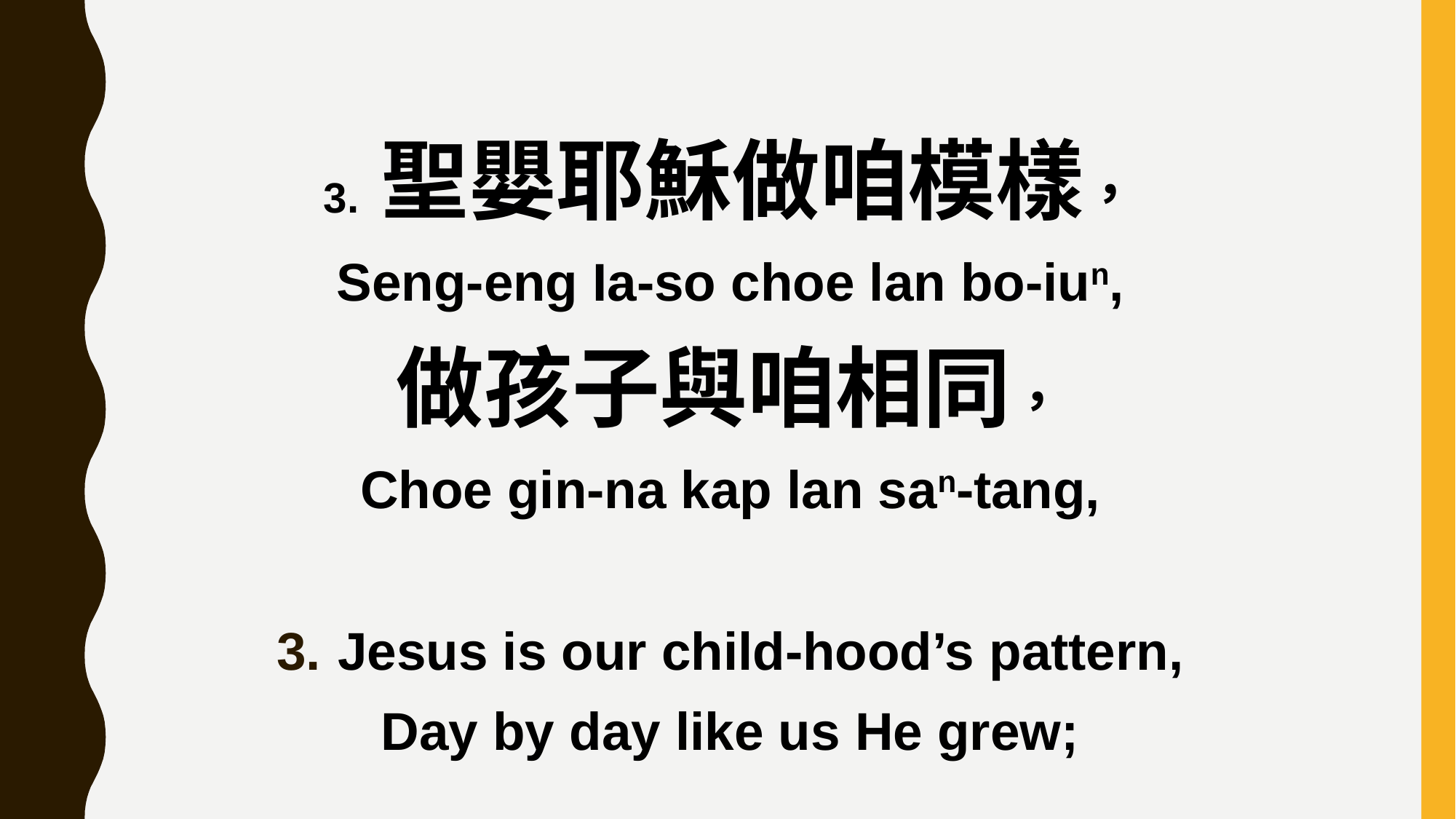

3. 聖嬰耶穌做咱模樣，
Seng-eng Ia-so choe lan bo-iun,
做孩子與咱相同，
Choe gin-na kap lan san-tang,

Jesus is our child-hood’s pattern,
Day by day like us He grew;